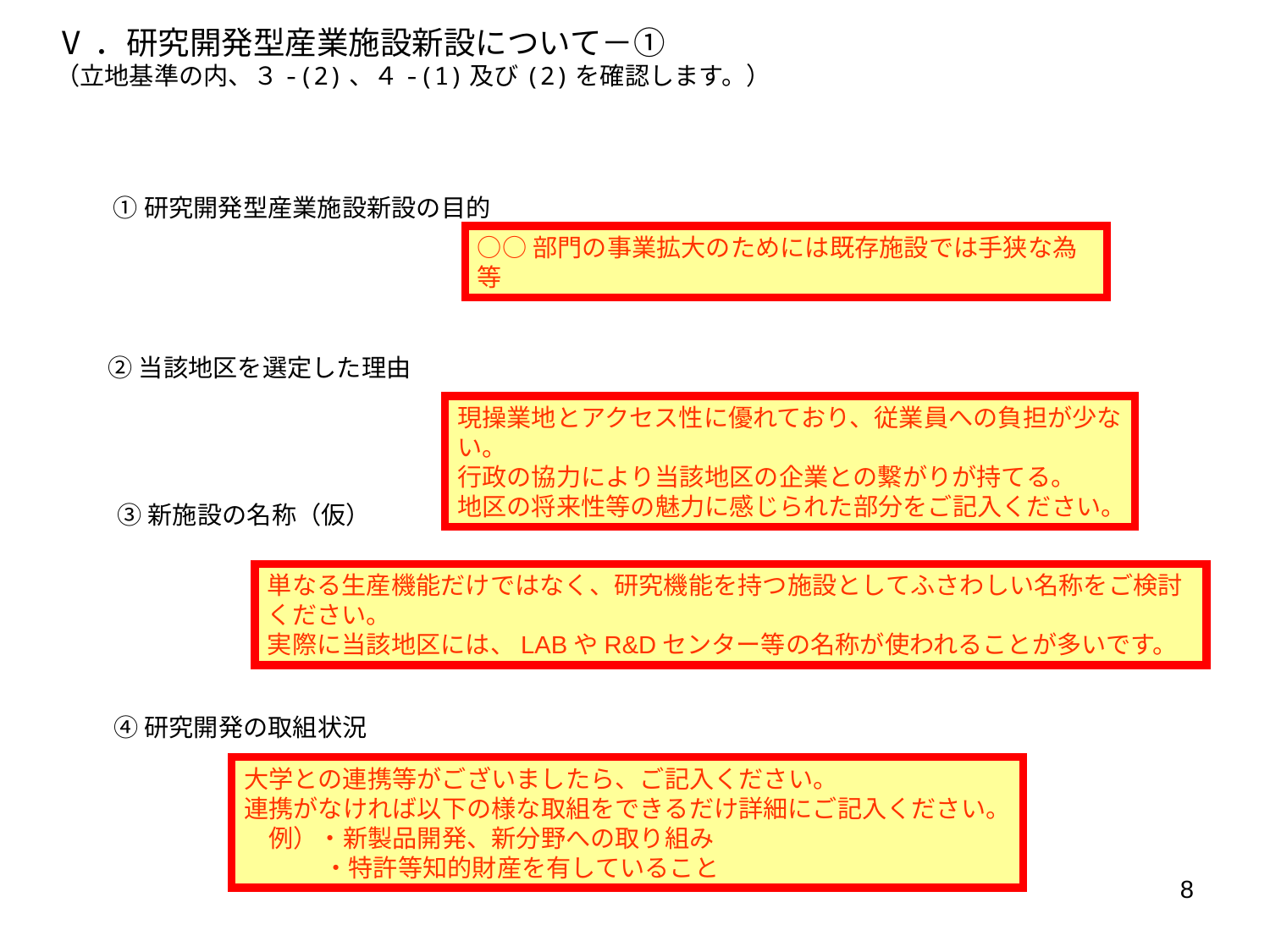

Ⅴ．研究開発型産業施設新設について－①
（立地基準の内、３-(2)、４-(1)及び(2)を確認します。）
①研究開発型産業施設新設の目的
○○部門の事業拡大のためには既存施設では手狭な為等
②当該地区を選定した理由
現操業地とアクセス性に優れており、従業員への負担が少ない。
行政の協力により当該地区の企業との繋がりが持てる。
地区の将来性等の魅力に感じられた部分をご記入ください。
③新施設の名称（仮）
単なる生産機能だけではなく、研究機能を持つ施設としてふさわしい名称をご検討ください。
実際に当該地区には、LABやR&Dセンター等の名称が使われることが多いです。
④研究開発の取組状況
大学との連携等がございましたら、ご記入ください。
連携がなければ以下の様な取組をできるだけ詳細にご記入ください。
　例）・新製品開発、新分野への取り組み
　　　 ・特許等知的財産を有していること
8